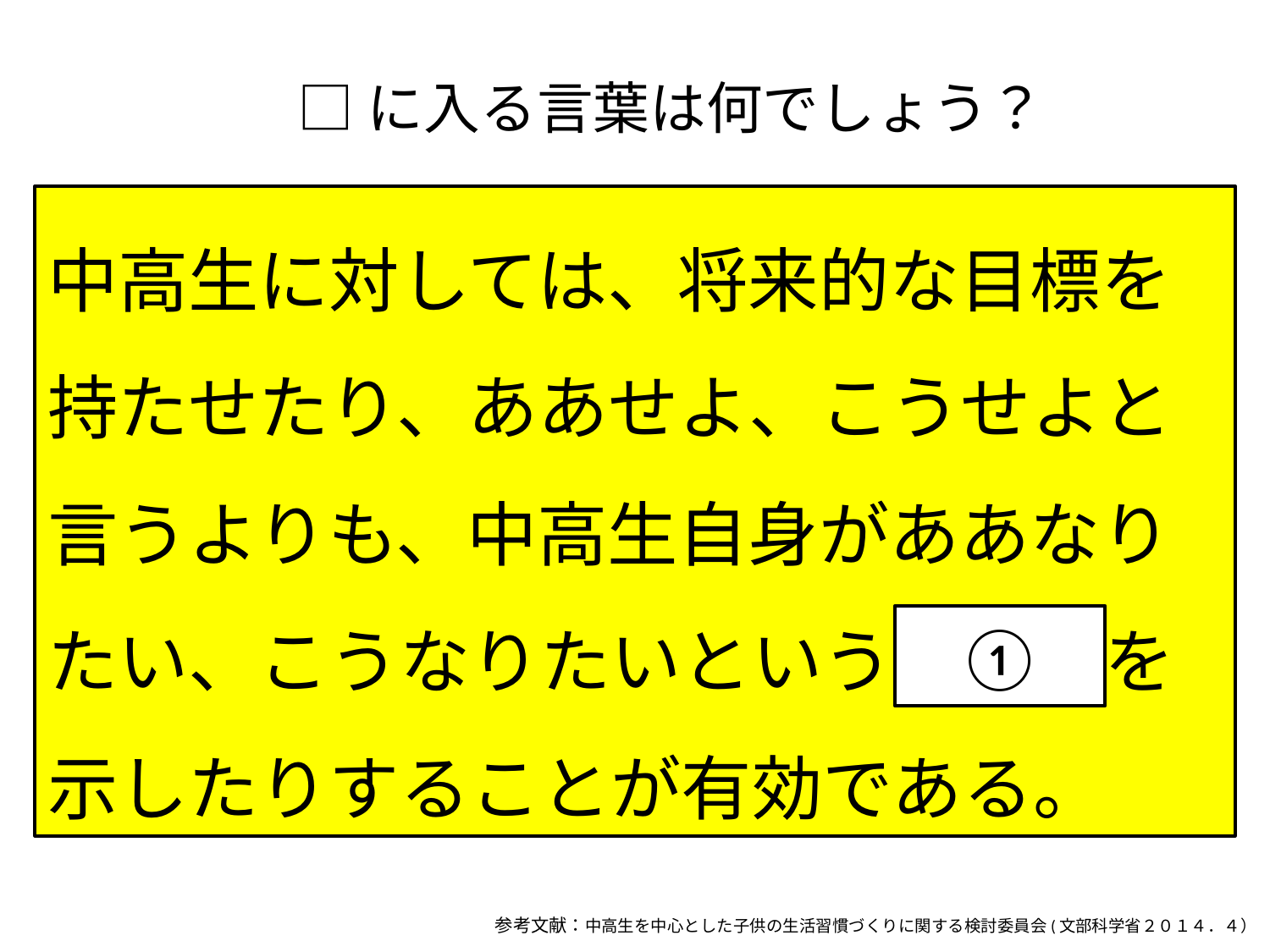

□に入る言葉は何でしょう？
中高生に対しては、将来的な目標を持たせたり、ああせよ、こうせよと言うよりも、中高生自身がああなりたい、こうなりたいというモデルを示したりすることが有効である。
①
# 参考文献：中高生を中心とした子供の生活習慣づくりに関する検討委員会(文部科学省２０１４．４）